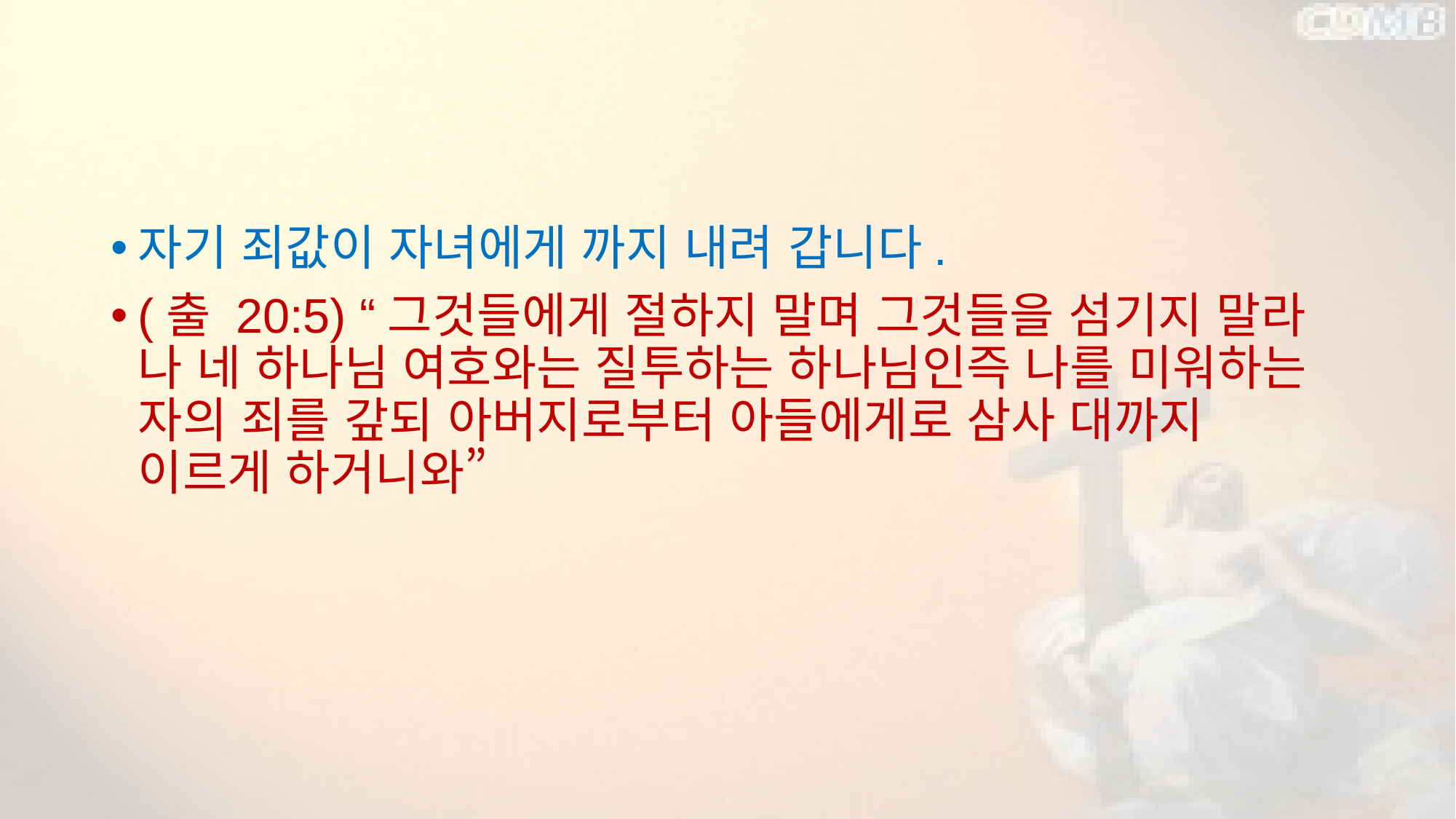

#
자기 죄값이 자녀에게 까지 내려 갑니다.
(출 20:5) “그것들에게 절하지 말며 그것들을 섬기지 말라 나 네 하나님 여호와는 질투하는 하나님인즉 나를 미워하는 자의 죄를 갚되 아버지로부터 아들에게로 삼사 대까지 이르게 하거니와”